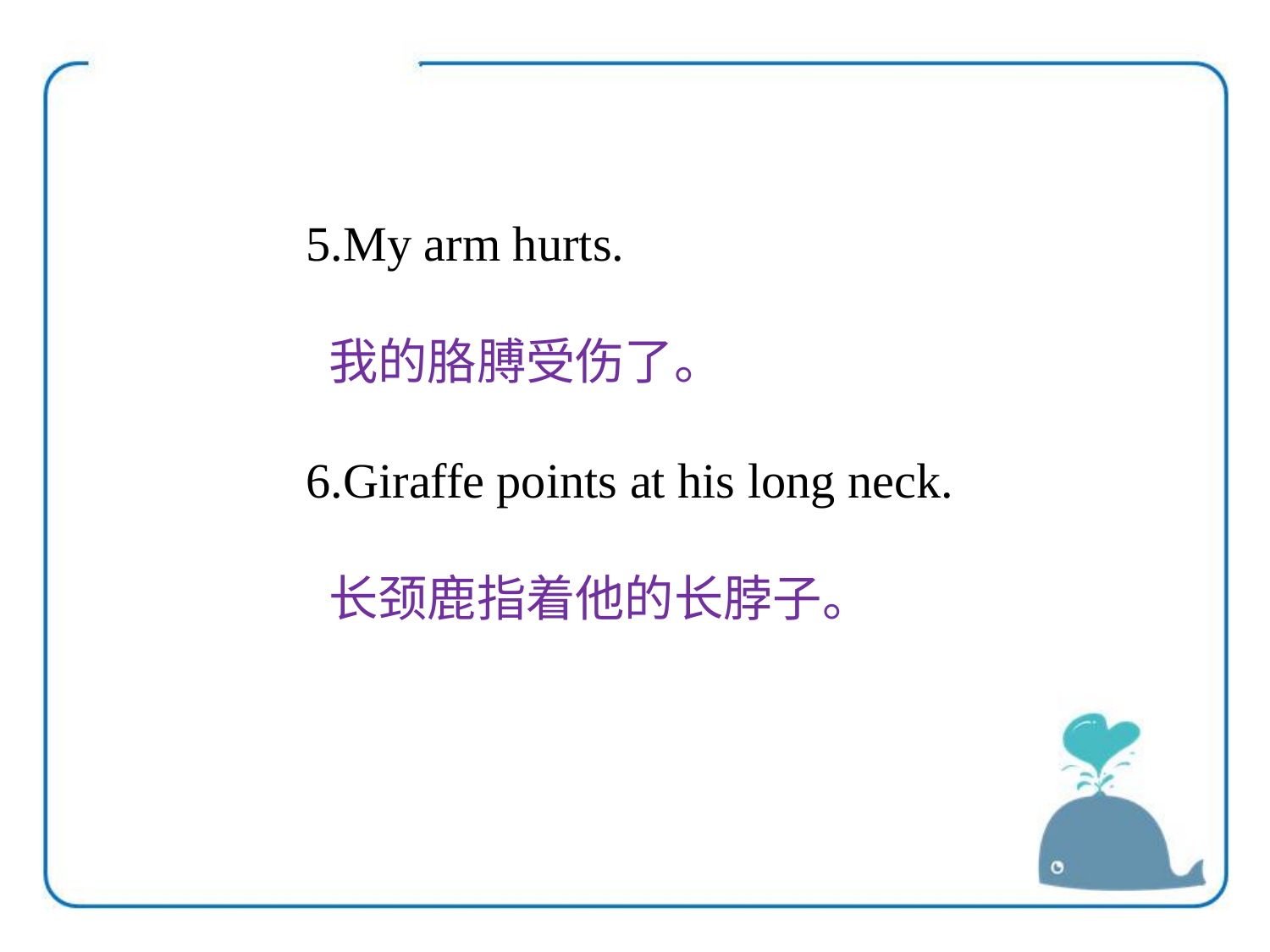

5.My arm hurts.
 我的胳膊受伤了。
6.Giraffe points at his long neck.
 长颈鹿指着他的长脖子。